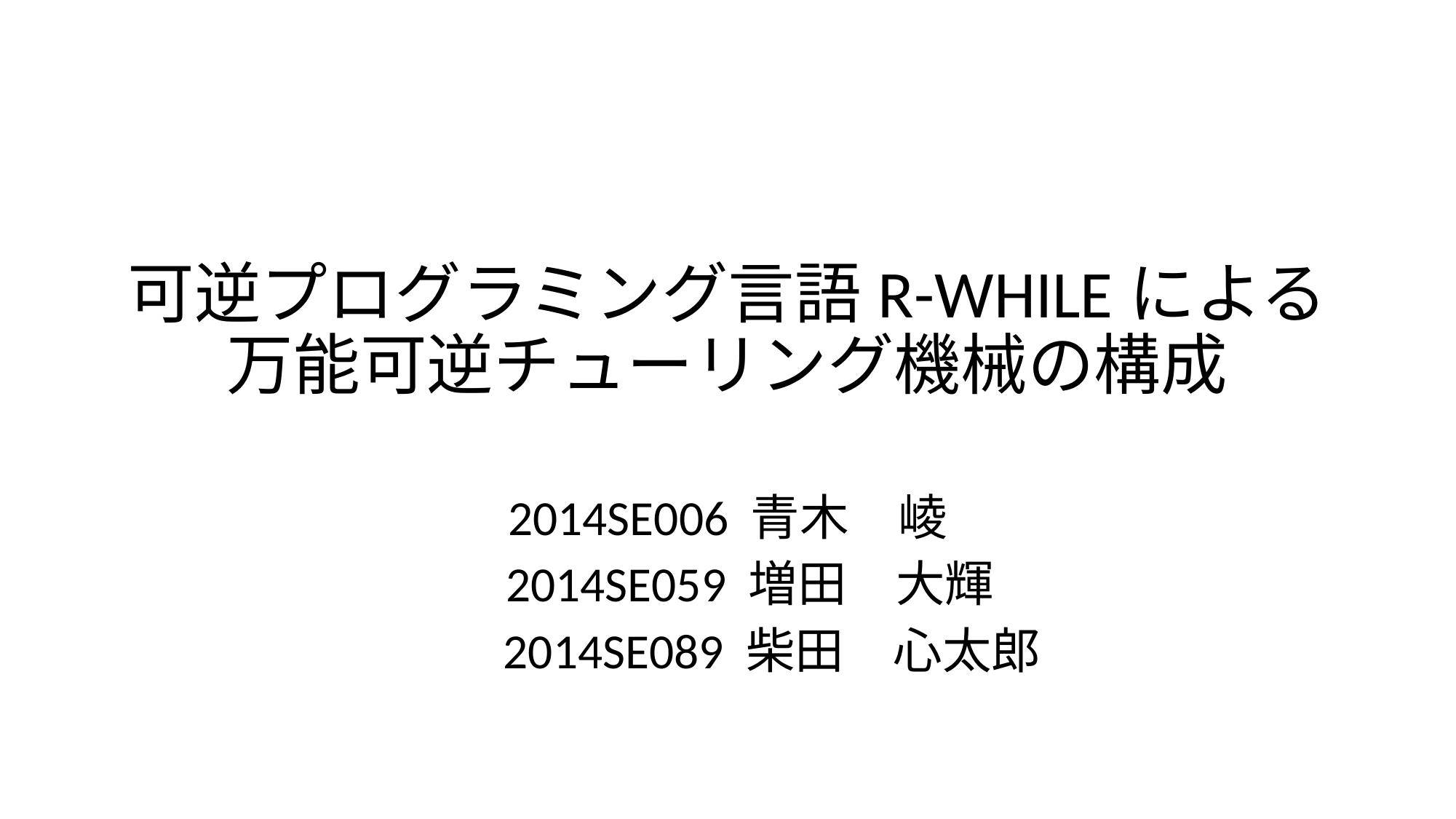

# 可逆プログラミング言語R-WHILEによる 万能可逆チューリング機械の構成
2014SE006 青木　崚
    2014SE059 増田　大輝
        2014SE089 柴田　心太郎